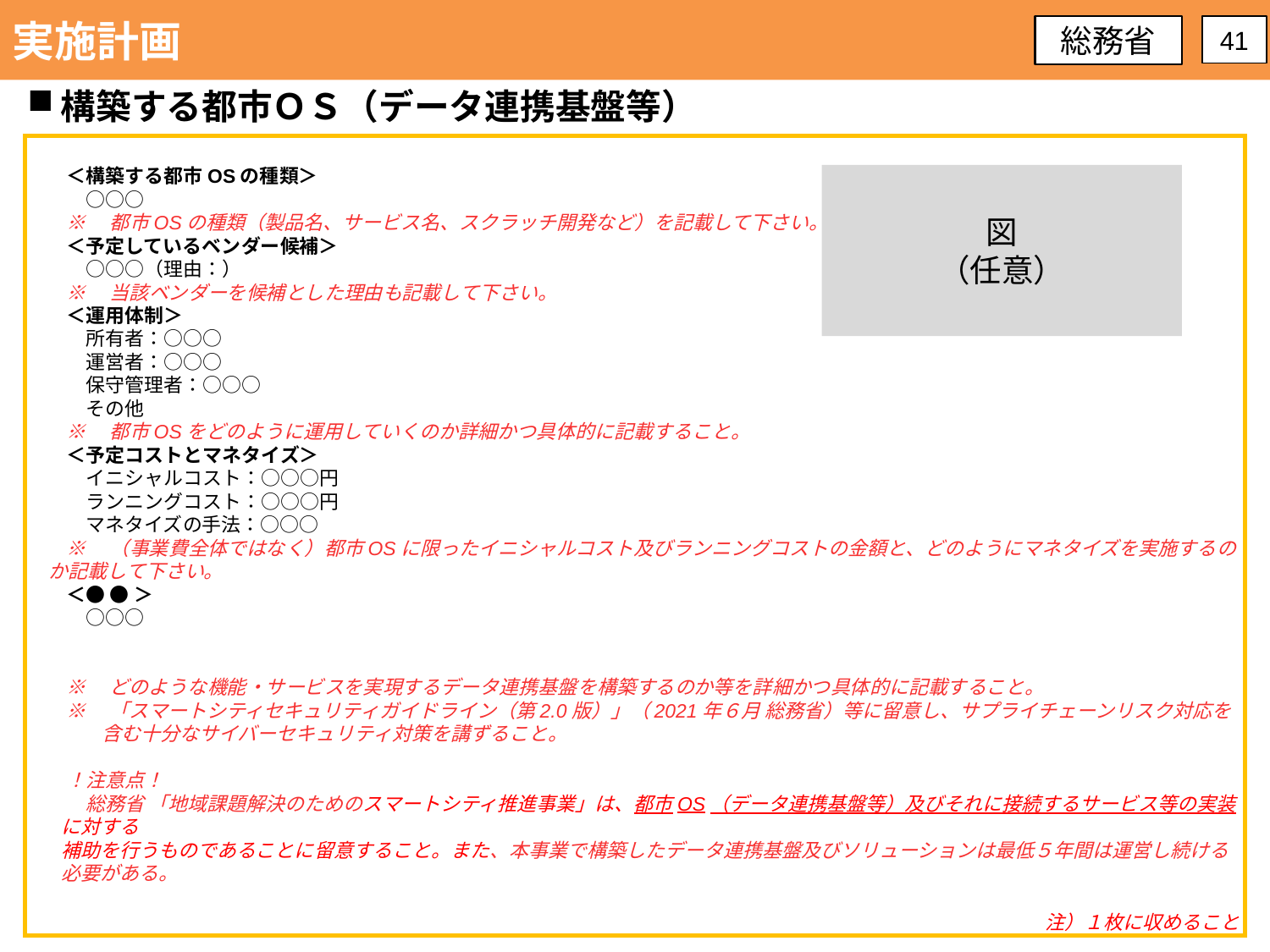

実施計画
総務省
41
構築する都市ＯＳ（データ連携基盤等）

＜構築する都市OSの種類＞
　○○○
※　都市OSの種類（製品名、サービス名、スクラッチ開発など）を記載して下さい。
＜予定しているベンダー候補＞
　○○○（理由：）
※　当該ベンダーを候補とした理由も記載して下さい。
＜運用体制＞
　所有者：○○○
　運営者：○○○
　保守管理者：○○○
　その他
※　都市OSをどのように運用していくのか詳細かつ具体的に記載すること。
＜予定コストとマネタイズ＞
　イニシャルコスト：○○○円
　ランニングコスト：○○○円
　マネタイズの手法：○○○
※　（事業費全体ではなく）都市OSに限ったイニシャルコスト及びランニングコストの金額と、どのようにマネタイズを実施するのか記載して下さい。
＜● ● ＞
　○○○

※　どのような機能・サービスを実現するデータ連携基盤を構築するのか等を詳細かつ具体的に記載すること。
※　「スマートシティセキュリティガイドライン（第2.0版）」（2021年６月 総務省）等に留意し、サプライチェーンリスク対応を含む十分なサイバーセキュリティ対策を講ずること。

！注意点！
　総務省 「地域課題解決のためのスマートシティ推進事業」は、都市OS（データ連携基盤等）及びそれに接続するサービス等の実装に対する
補助を行うものであることに留意すること。また、本事業で構築したデータ連携基盤及びソリューションは最低５年間は運営し続ける必要がある。

図
（任意）
注）１枚に収めること